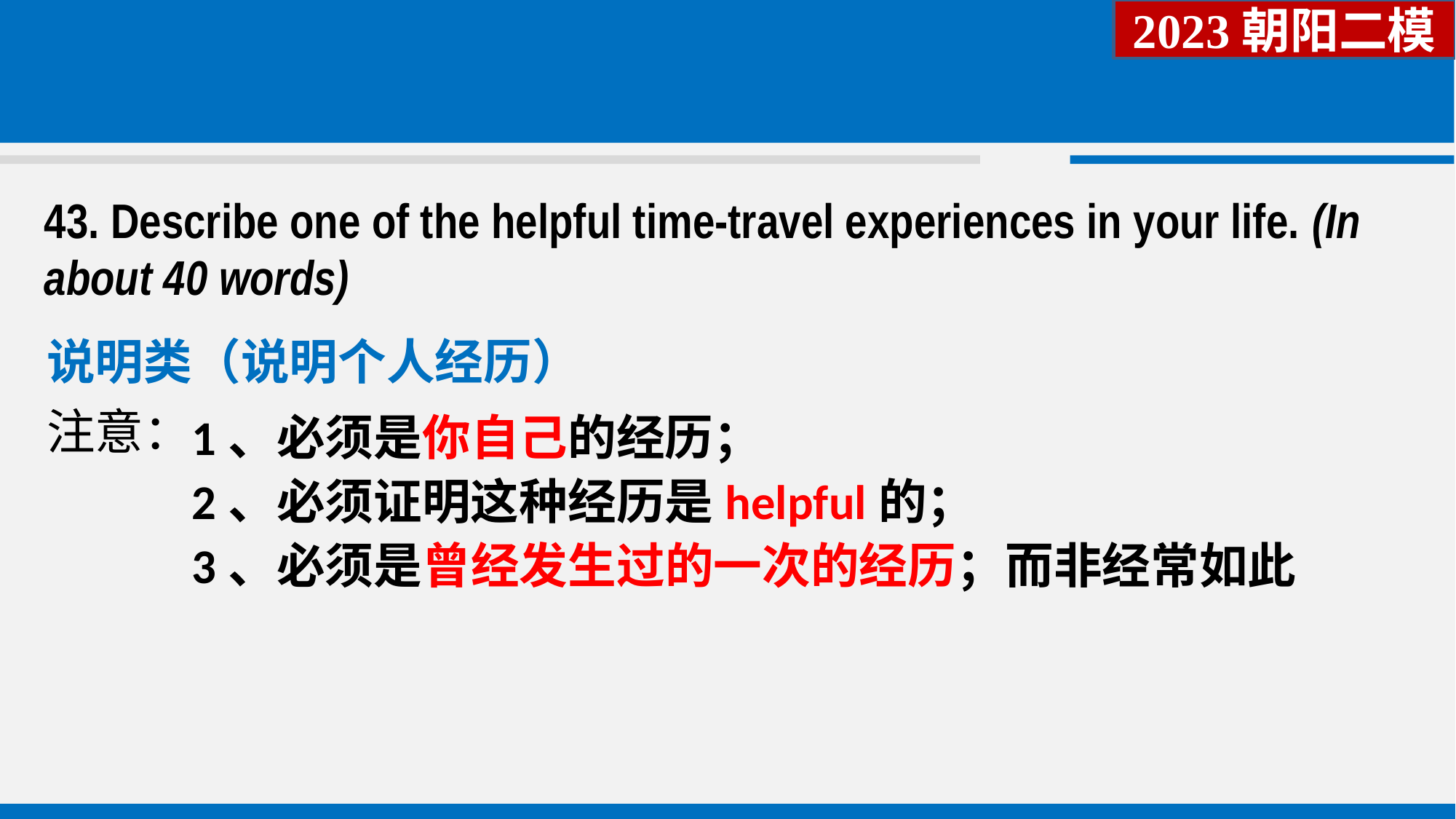

2023朝阳二模
43. Describe one of the helpful time-travel experiences in your life. (In about 40 words)
说明类（说明个人经历）
注意：
1、必须是你自己的经历；
2、必须证明这种经历是helpful的；
3、必须是曾经发生过的一次的经历；而非经常如此